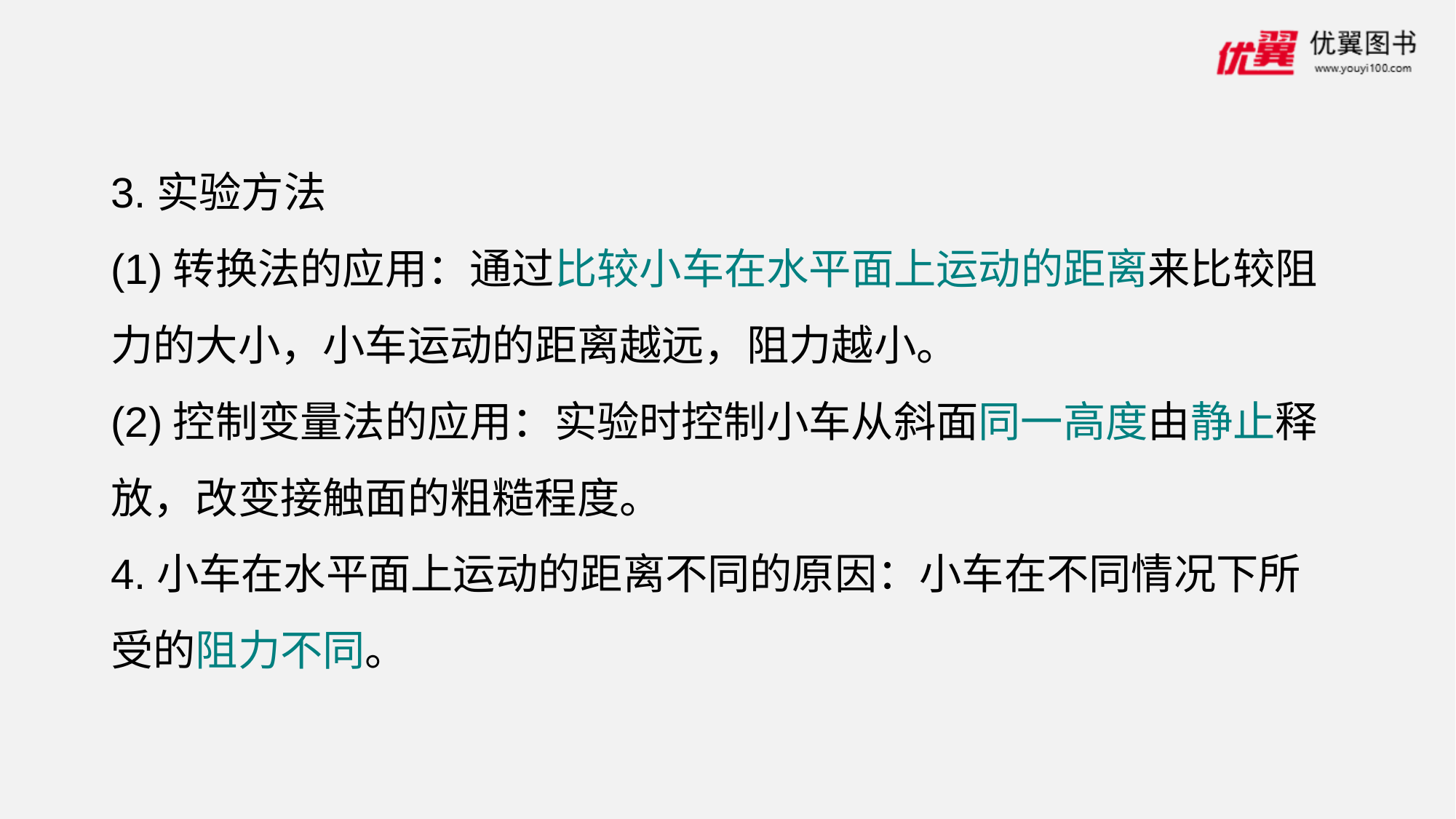

3.实验方法
(1)转换法的应用：通过比较小车在水平面上运动的距离来比较阻力的大小，小车运动的距离越远，阻力越小。
(2)控制变量法的应用：实验时控制小车从斜面同一高度由静止释放，改变接触面的粗糙程度。
4.小车在水平面上运动的距离不同的原因：小车在不同情况下所受的阻力不同。